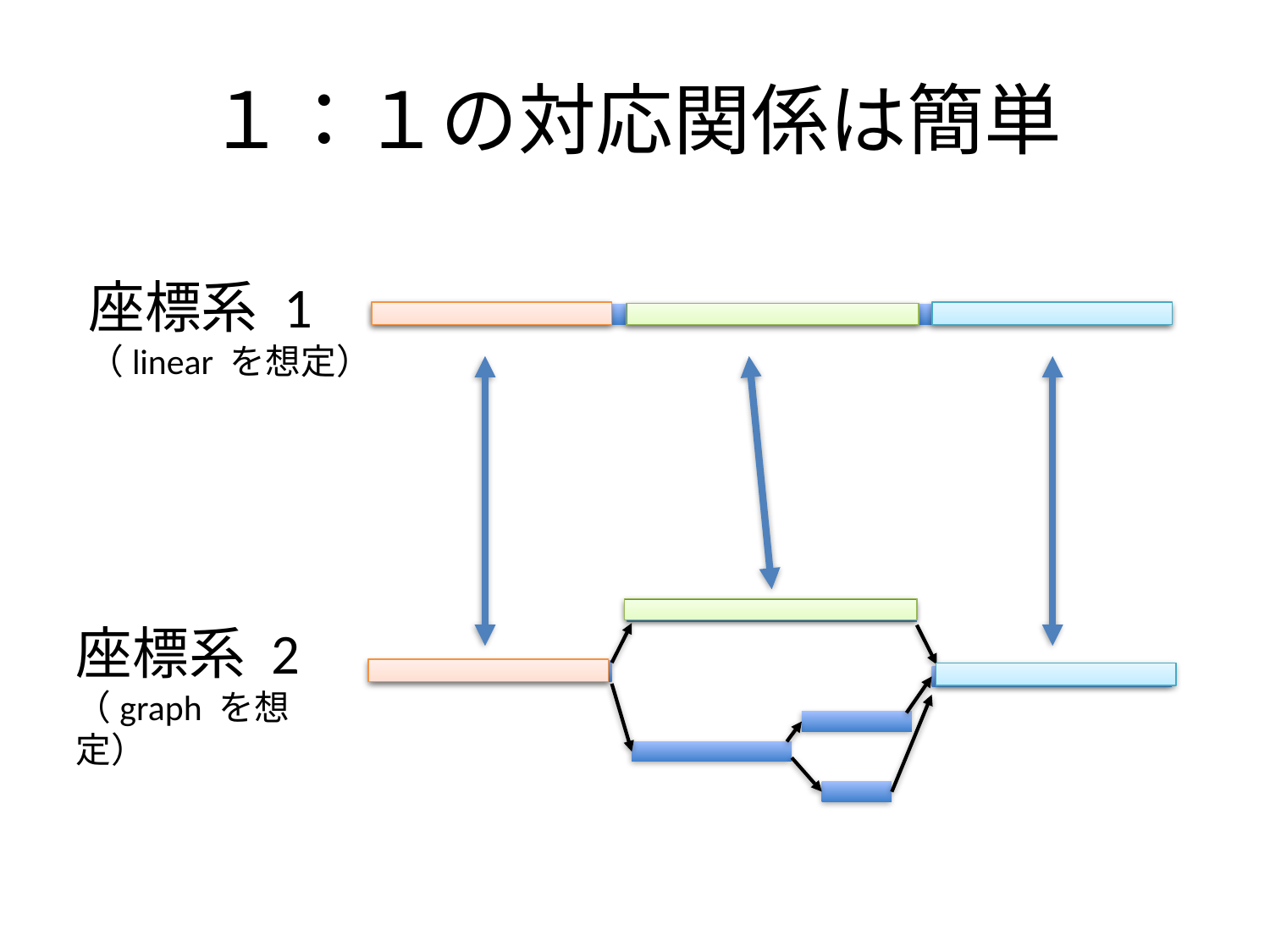

# １：１の対応関係は簡単
座標系 1
（linear を想定）

座標系 2
（graph を想定）